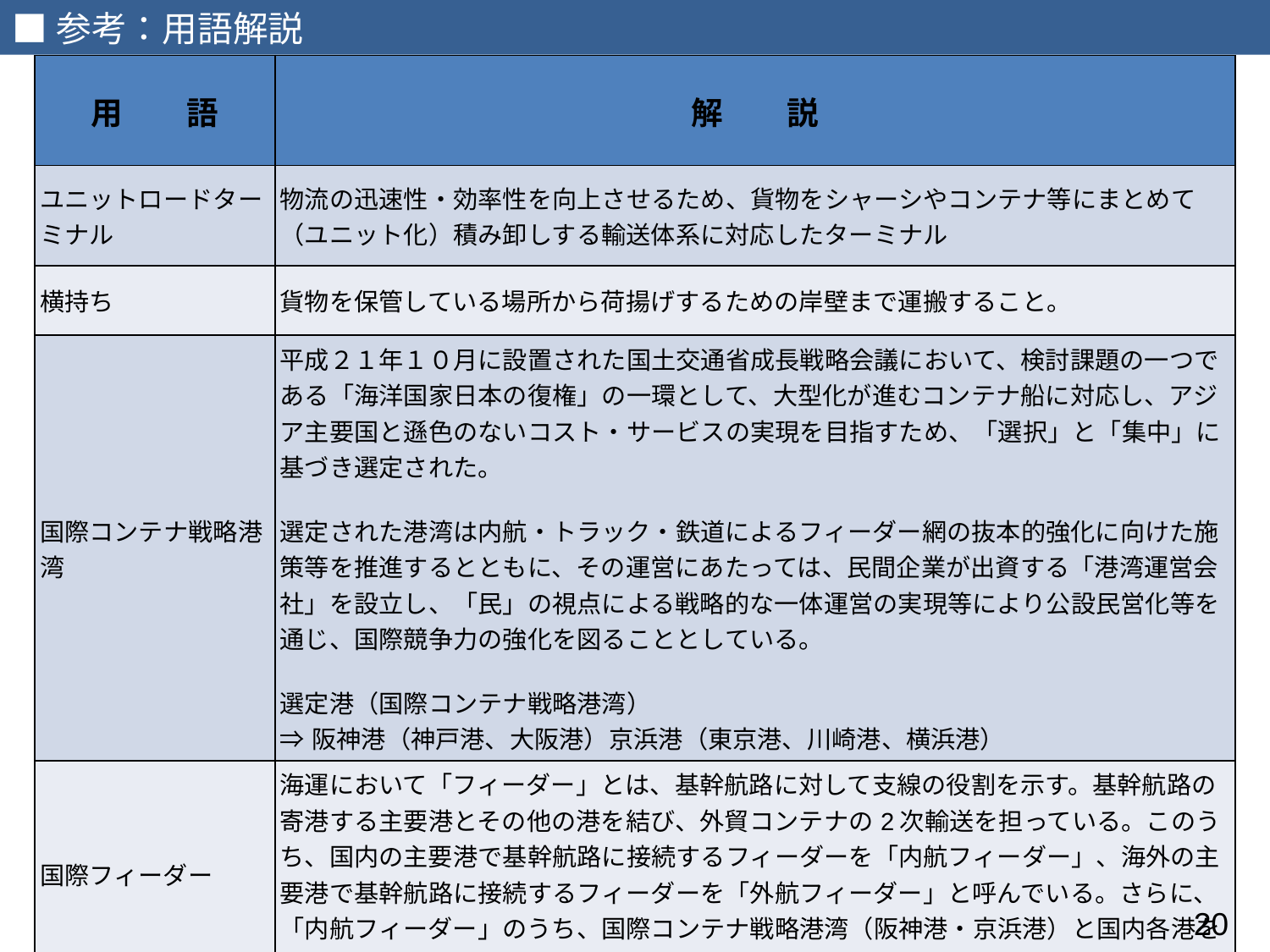

■参考：用語解説
| 用　　語 | 解　　説 |
| --- | --- |
| ユニットロードターミナル | 物流の迅速性・効率性を向上させるため、貨物をシャーシやコンテナ等にまとめて（ユニット化）積み卸しする輸送体系に対応したターミナル |
| 横持ち | 貨物を保管している場所から荷揚げするための岸壁まで運搬すること。 |
| 国際コンテナ戦略港湾 | 平成２１年１０月に設置された国土交通省成長戦略会議において、検討課題の一つである「海洋国家日本の復権」の一環として、大型化が進むコンテナ船に対応し、アジア主要国と遜色のないコスト・サービスの実現を目指すため、「選択」と「集中」に基づき選定された。 選定された港湾は内航・トラック・鉄道によるフィーダー網の抜本的強化に向けた施策等を推進するとともに、その運営にあたっては、民間企業が出資する「港湾運営会社」を設立し、「民」の視点による戦略的な一体運営の実現等により公設民営化等を通じ、国際競争力の強化を図ることとしている。 選定港（国際コンテナ戦略港湾） ⇒阪神港（神戸港、大阪港）京浜港（東京港、川崎港、横浜港） |
| 国際フィーダー | 海運において「フィーダー」とは、基幹航路に対して支線の役割を示す。基幹航路の寄港する主要港とその他の港を結び、外貿コンテナの2次輸送を担っている。このうち、国内の主要港で基幹航路に接続するフィーダーを「内航フィーダー」、海外の主要港で基幹航路に接続するフィーダーを「外航フィーダー」と呼んでいる。さらに、「内航フィーダー」のうち、国際コンテナ戦略港湾（阪神港・京浜港）と国内各港を結ぶ内航フィーダーを「国際フィーダー」と呼ぶ。 |
| モーダルシフト | 国内の貨物輸送をトラック輸送から、大量輸送機関である鉄道または海運に転換すること。具体的には輸送手段を海運に転換することで、環境負荷の低減に加え、エネルギー問題および今後の少子高齢化に伴う労働力問題の解決に資することを目的としている。 |
20